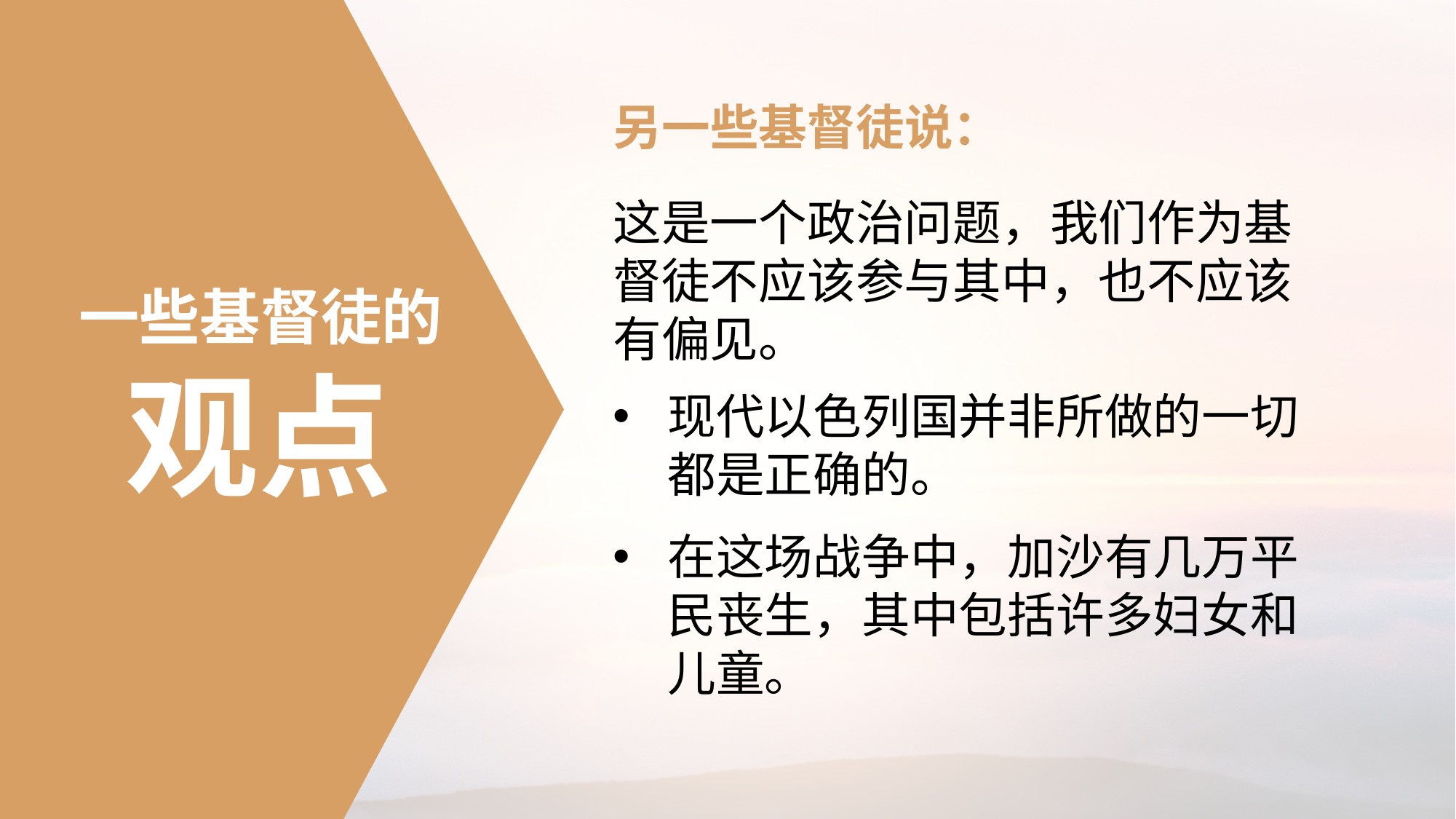

另一些基督徒说：
这是一个政治问题，我们作为基督徒不应该参与其中，也不应该有偏见。
一些基督徒的
现代以色列国并非所做的一切都是正确的。
观点
在这场战争中，加沙有几万平民丧生，其中包括许多妇女和儿童。